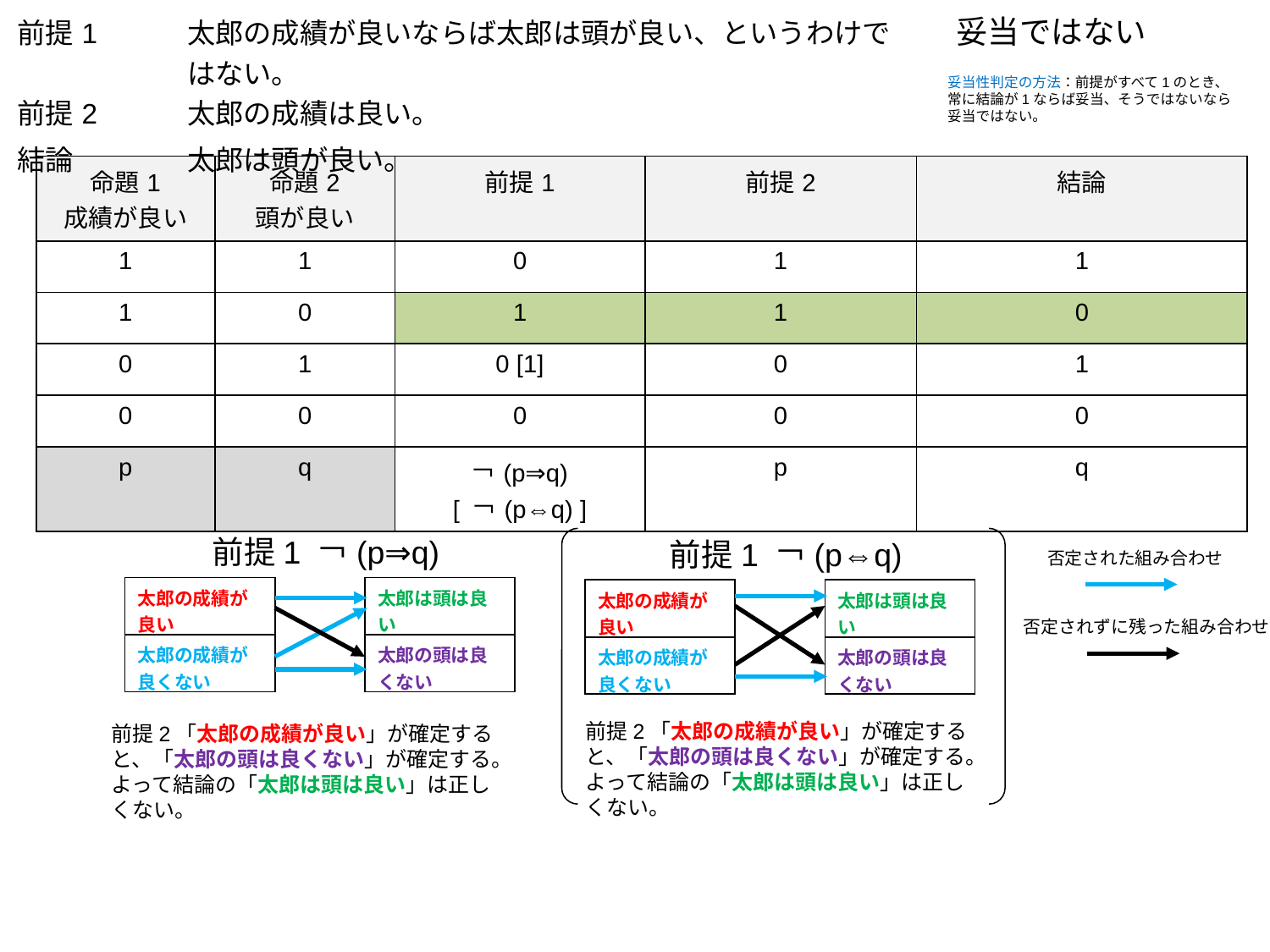

| 前提1 | 太郎の成績が良いならば太郎は頭が良い、というわけではない。 |
| --- | --- |
| 前提2 | 太郎の成績は良い。 |
| 結論 | 太郎は頭が良い。 |
妥当ではない
妥当性判定の方法：前提がすべて1のとき、常に結論が1ならば妥当、そうではないなら妥当ではない。
| 命題1 成績が良い | 命題2 頭が良い | 前提1 | 前提2 | 結論 |
| --- | --- | --- | --- | --- |
| 1 | 1 | 0 | 1 | 1 |
| 1 | 0 | 1 | 1 | 0 |
| 0 | 1 | 0 [1] | 0 | 1 |
| 0 | 0 | 0 | 0 | 0 |
| p | q | ￢(p⇒q) [ ￢(p⇔q) ] | p | q |
前提1 ￢(p⇒q)
前提1 ￢(p⇔q)

否定された組み合わせ
| 太郎の成績が良い |
| --- |
| 太郎の成績が良くない |
| 太郎は頭は良い |
| --- |
| 太郎の頭は良くない |
| 太郎の成績が良い |
| --- |
| 太郎の成績が良くない |
| 太郎は頭は良い |
| --- |
| 太郎の頭は良くない |
否定されずに残った組み合わせ
前提2「太郎の成績が良い」が確定すると、「太郎の頭は良くない」が確定する。よって結論の「太郎は頭は良い」は正しくない。
前提2「太郎の成績が良い」が確定すると、「太郎の頭は良くない」が確定する。よって結論の「太郎は頭は良い」は正しくない。